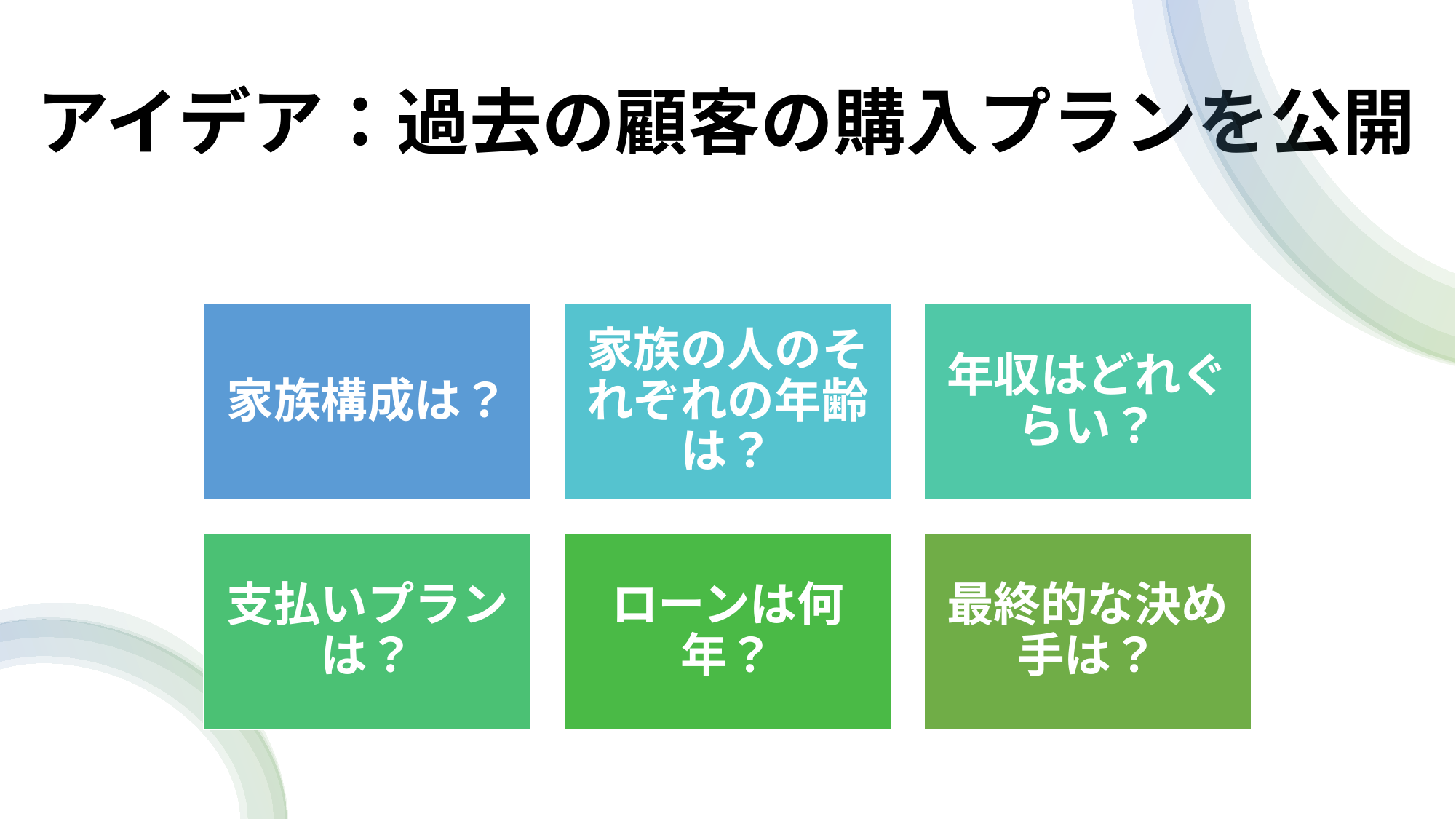

# アイデア：過去の顧客の購入プランを公開
家族構成は？
家族の人のそれぞれの年齢は？
年収はどれぐらい？
支払いプランは？
ローンは何年？
最終的な決め手は？